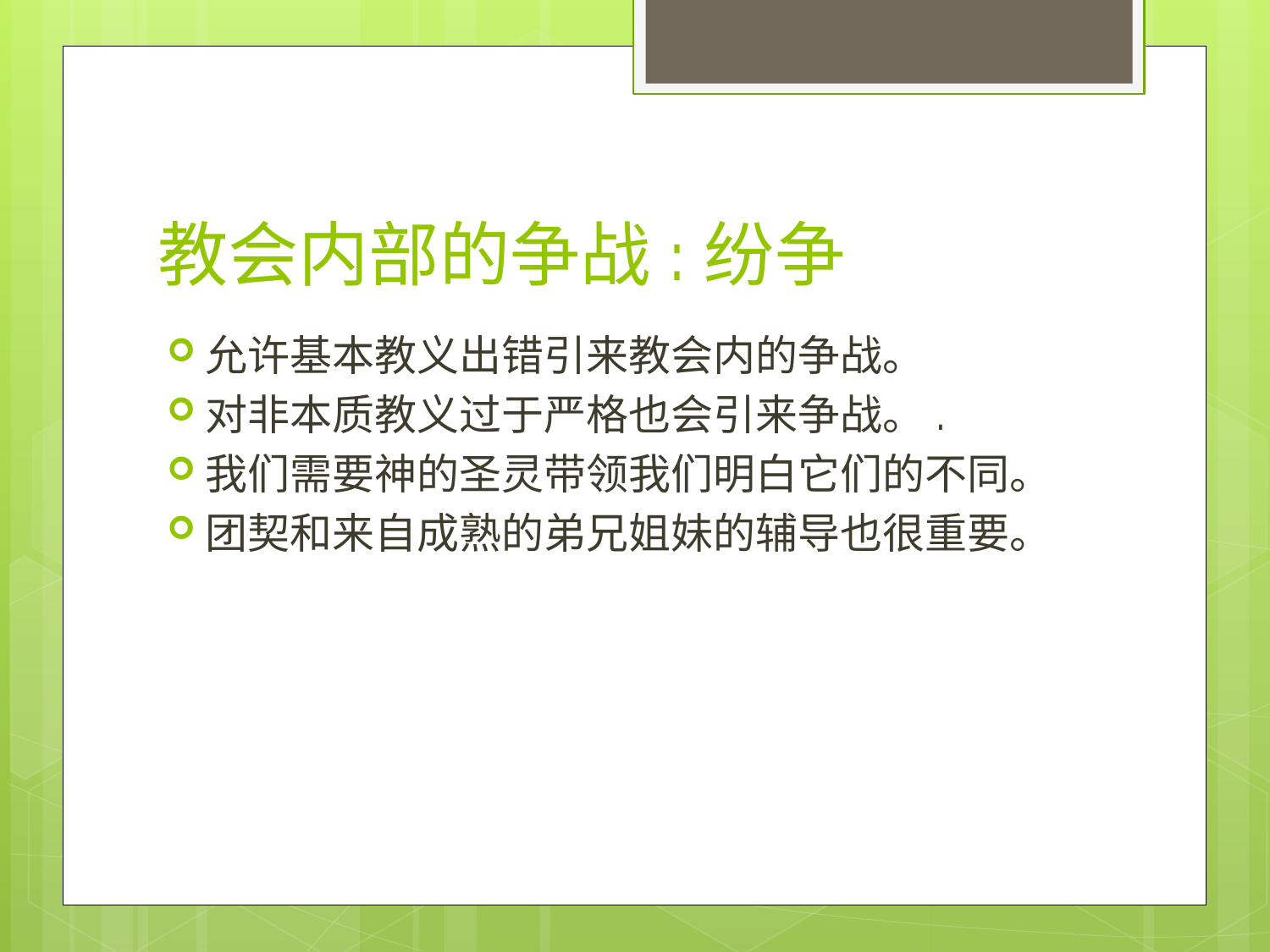

# 教会内部的争战:纷争
允许基本教义出错引来教会内的争战。
对非本质教义过于严格也会引来争战。.
我们需要神的圣灵带领我们明白它们的不同。
团契和来自成熟的弟兄姐妹的辅导也很重要。